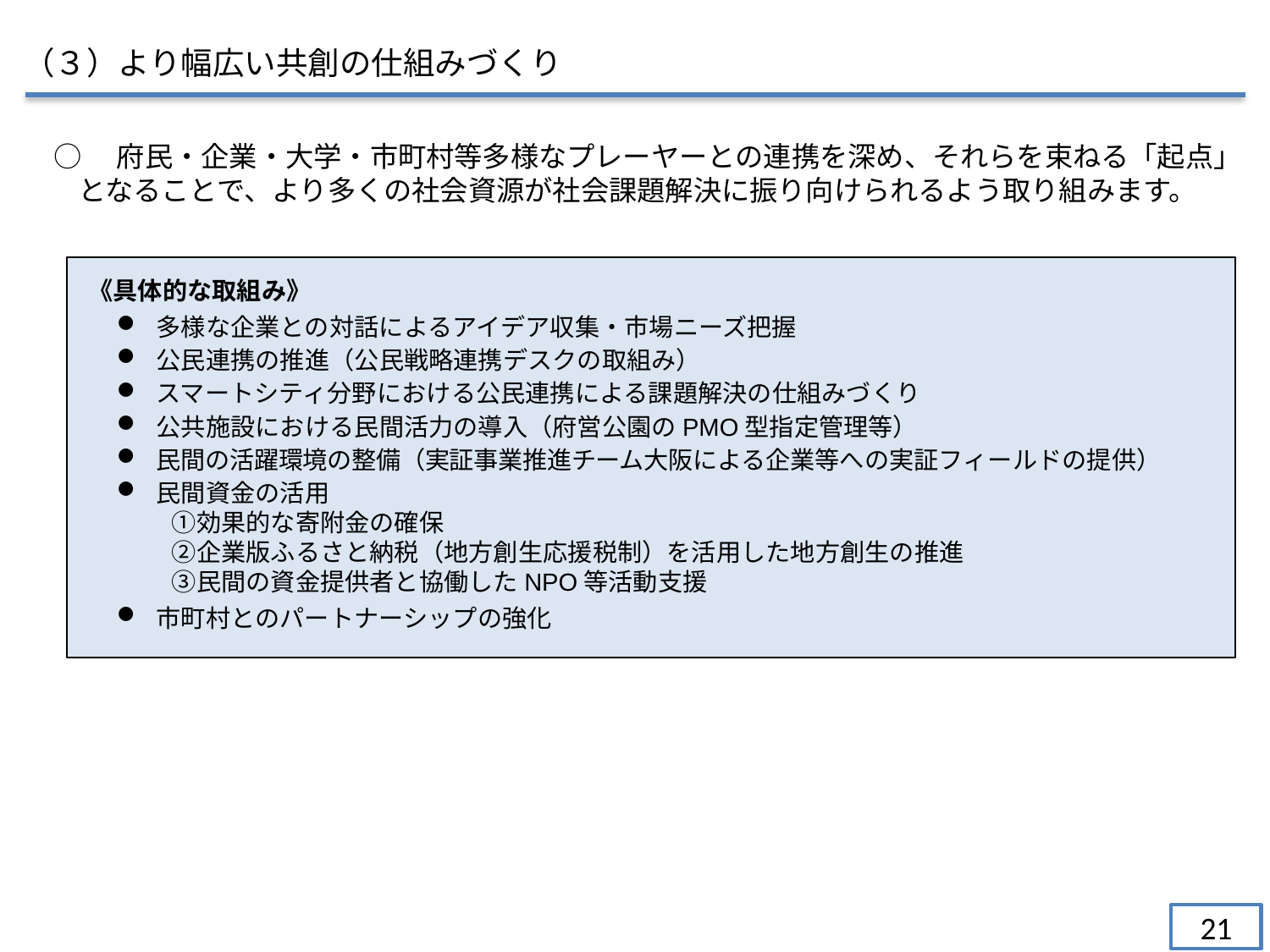

（３）より幅広い共創の仕組みづくり
○　府民・企業・大学・市町村等多様なプレーヤーとの連携を深め、それらを束ねる「起点」となることで、より多くの社会資源が社会課題解決に振り向けられるよう取り組みます。

多様な企業との対話によるアイデア収集・市場ニーズ把握

公民連携の推進（公民戦略連携デスクの取組み）

スマートシティ分野における公民連携による課題解決の仕組みづくり

公共施設における民間活力の導入（府営公園のPMO型指定管理等）

民間の活躍環境の整備（実証事業推進チーム大阪による企業等への実証フィールドの提供）

民間資金の活用
　　 ①効果的な寄附金の確保
　　 ②企業版ふるさと納税（地方創生応援税制）を活用した地方創生の推進
　　 ③民間の資金提供者と協働したNPO等活動支援

市町村とのパートナーシップの強化
《具体的な取組み》
21